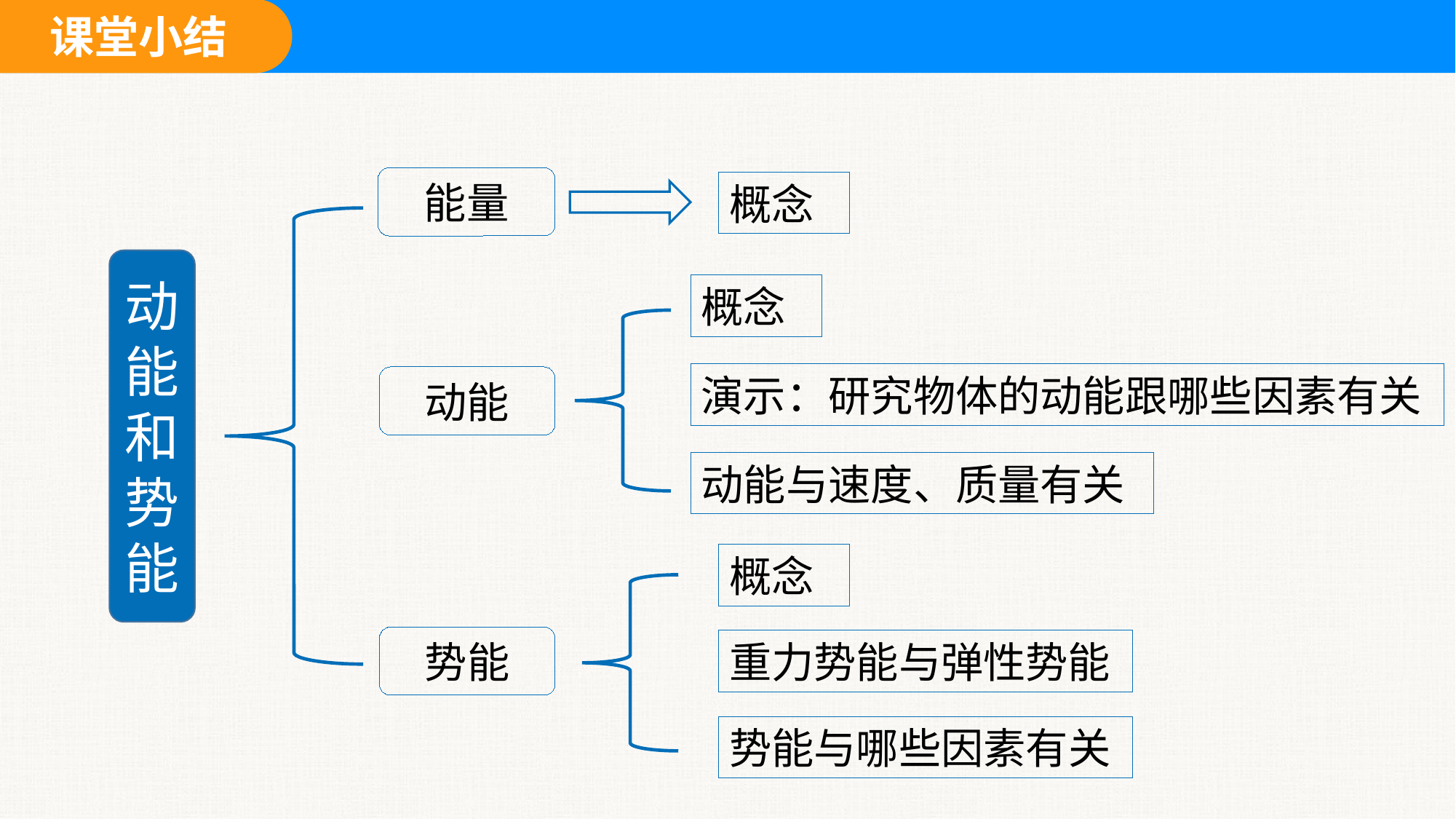

能量
概念

动能和势能
概念

演示：研究物体的动能跟哪些因素有关
动能
动能与速度、质量有关
概念

势能
重力势能与弹性势能
势能与哪些因素有关